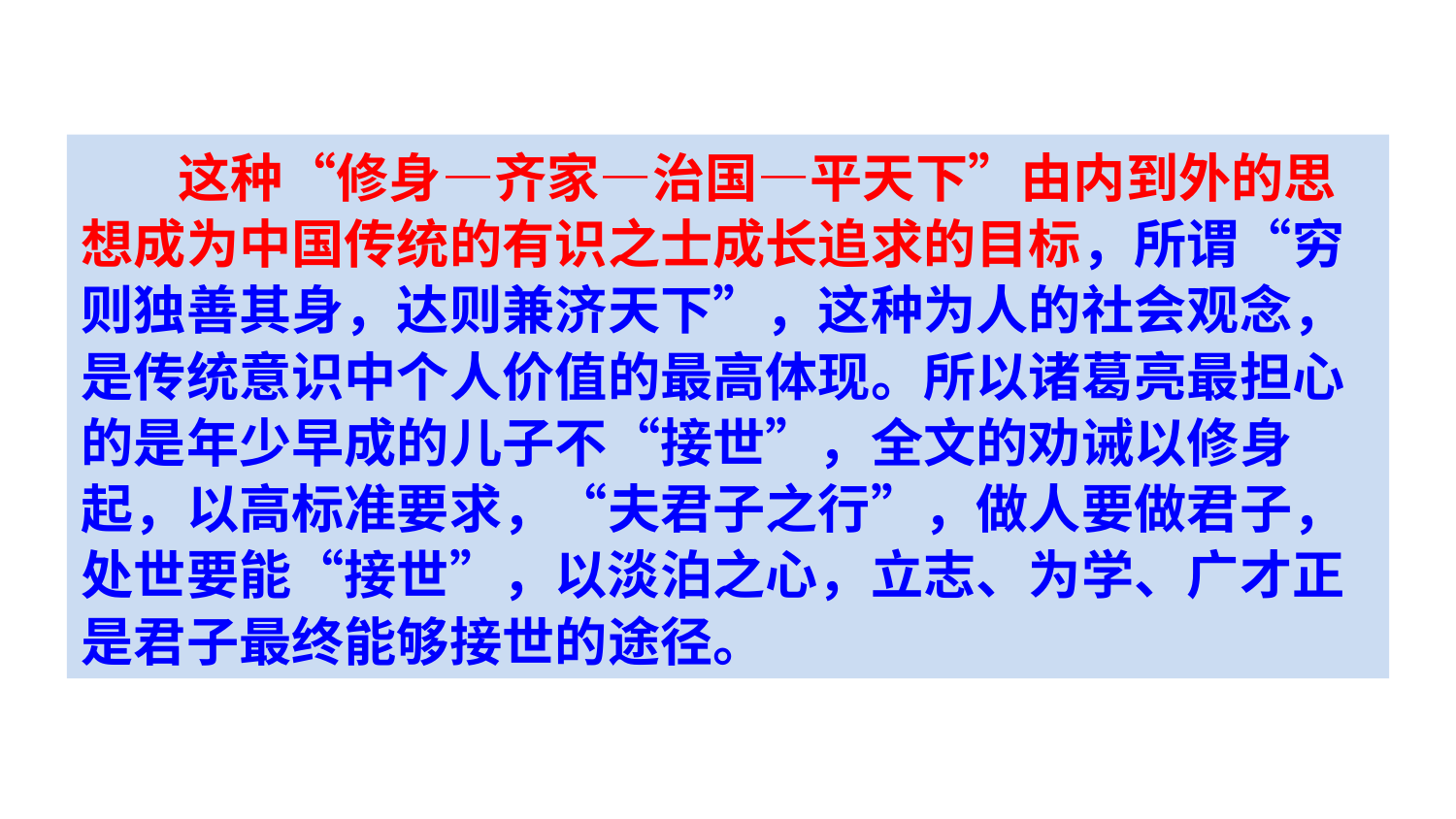

这种“修身—齐家—治国—平天下”由内到外的思想成为中国传统的有识之士成长追求的目标，所谓“穷则独善其身，达则兼济天下”，这种为人的社会观念，是传统意识中个人价值的最高体现。所以诸葛亮最担心的是年少早成的儿子不“接世”，全文的劝诫以修身起，以高标准要求，“夫君子之行”，做人要做君子，处世要能“接世”，以淡泊之心，立志、为学、广才正是君子最终能够接世的途径。